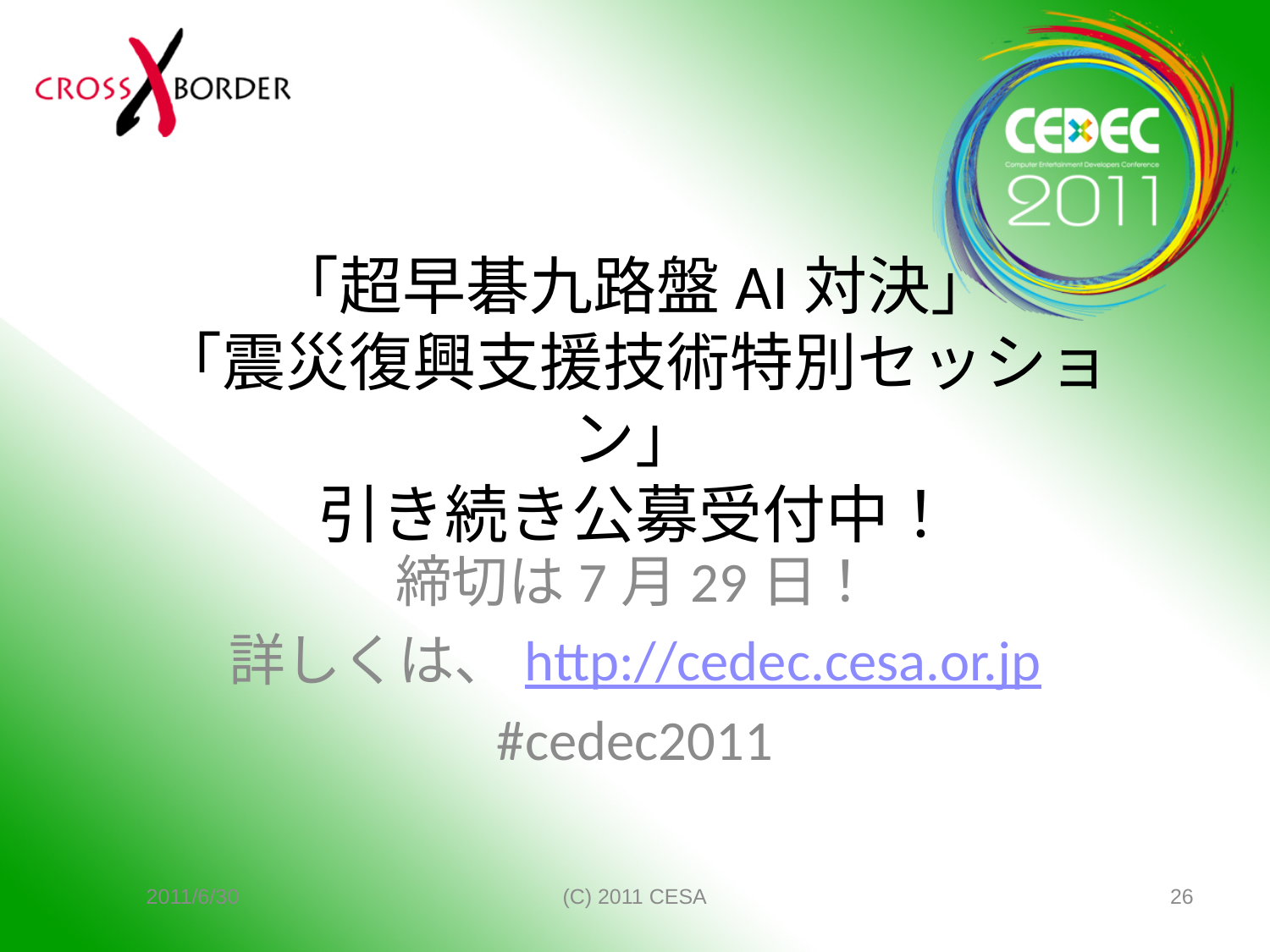

# 「超早碁九路盤AI対決」 「震災復興支援技術特別セッション」 引き続き公募受付中！
締切は7月29日！
詳しくは、http://cedec.cesa.or.jp
#cedec2011
2011/6/30
(C) 2011 CESA
26